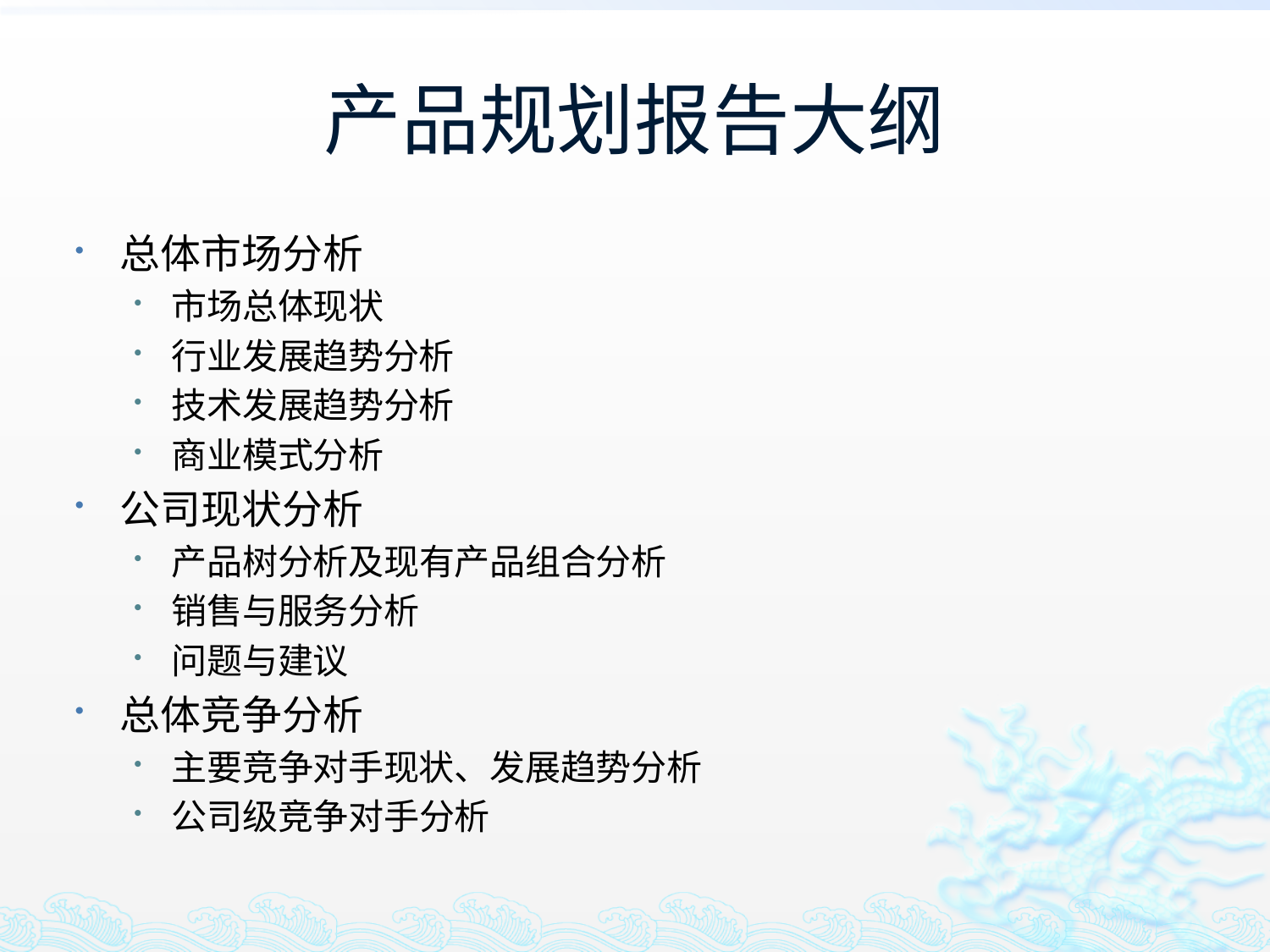

# 产品规划报告大纲
总体市场分析
市场总体现状
行业发展趋势分析
技术发展趋势分析
商业模式分析
公司现状分析
产品树分析及现有产品组合分析
销售与服务分析
问题与建议
总体竞争分析
主要竞争对手现状、发展趋势分析
公司级竞争对手分析